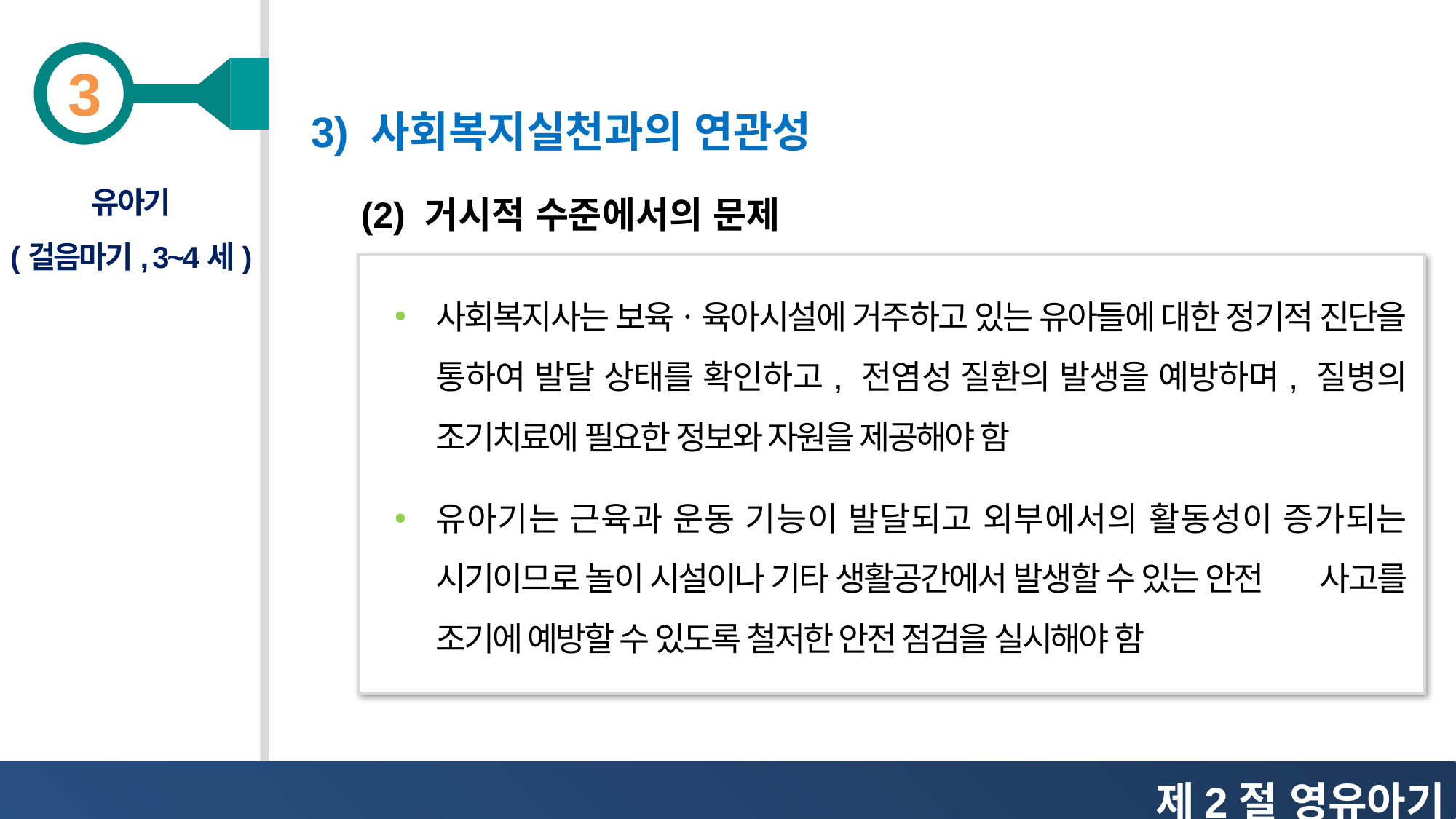

3) 사회복지실천과의 연관성
유아기
(걸음마기, 3~4세)
(2) 거시적 수준에서의 문제

사회복지사는 보육ㆍ육아시설에 거주하고 있는 유아들에 대한 정기적 진단을 통하여 발달 상태를 확인하고, 전염성 질환의 발생을 예방하며, 질병의 조기치료에 필요한 정보와 자원을 제공해야 함

유아기는 근육과 운동 기능이 발달되고 외부에서의 활동성이 증가되는 시기이므로 놀이 시설이나 기타 생활공간에서 발생할 수 있는 안전        사고를 조기에 예방할 수 있도록 철저한 안전 점검을 실시해야 함
제2절 영유아기